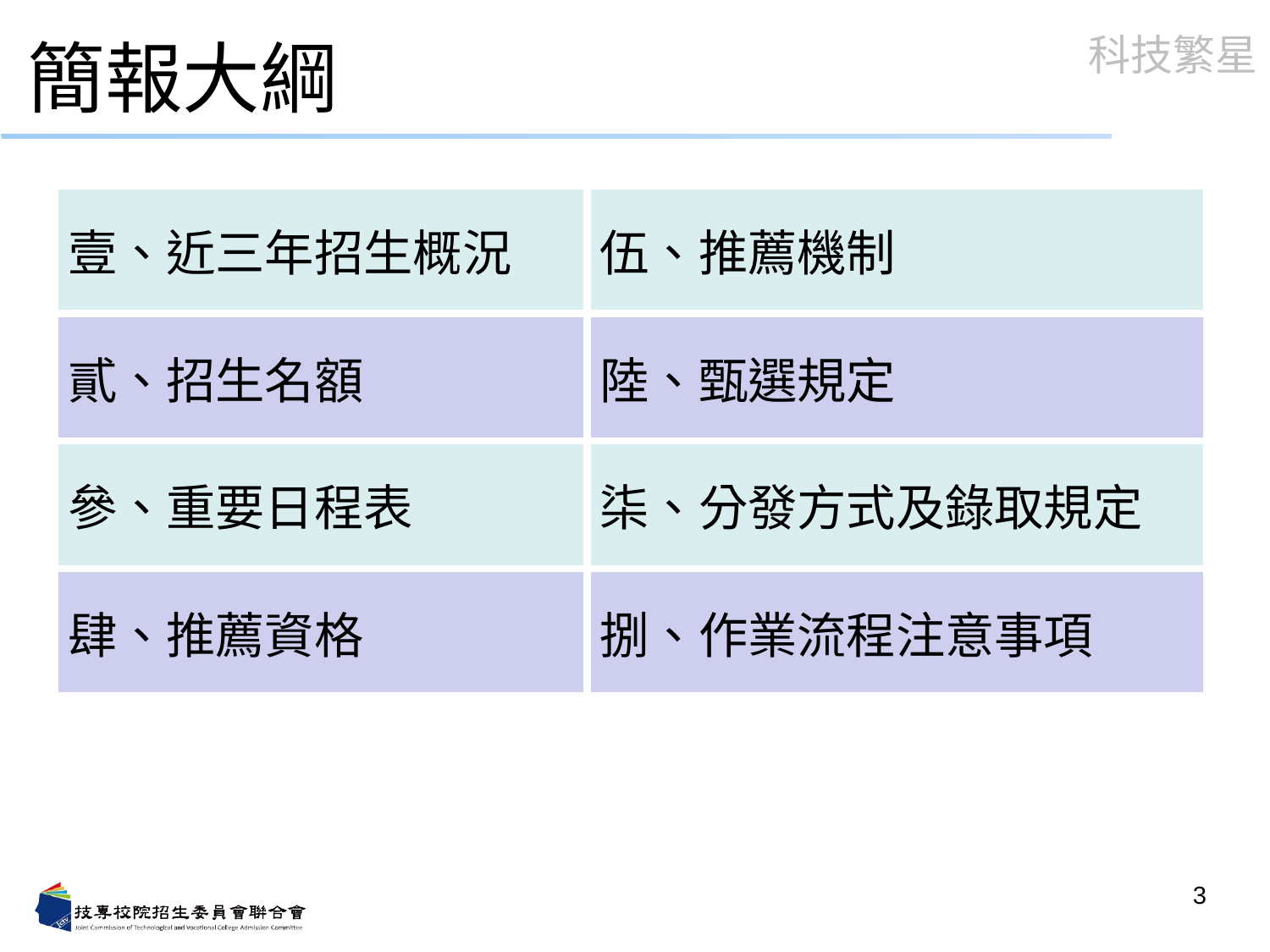

簡報大綱
| 壹、近三年招生概況 | 伍、推薦機制 |
| --- | --- |
| 貳、招生名額 | 陸、甄選規定 |
| 參、重要日程表 | 柒、分發方式及錄取規定 |
| 肆、推薦資格 | 捌、作業流程注意事項 |
3